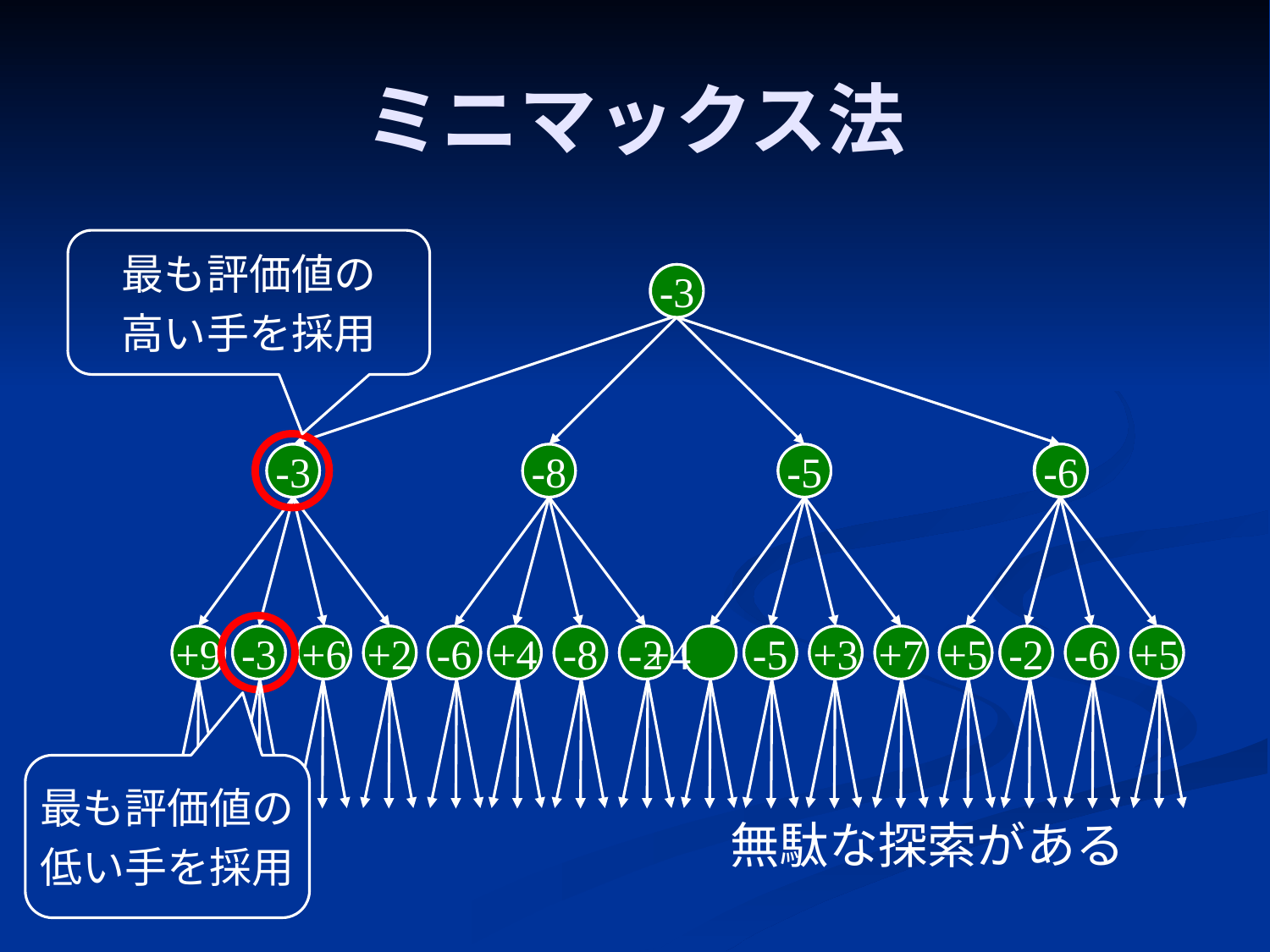

# ミニマックス法
最も評価値の
高い手を採用

-3

-6

-3

-8

-5

+9
-3
+6
+2

-6
+4
-8
-2

+4
-5
+3
+7

+5
-2
-6
+5

最も評価値の
低い手を採用
無駄な探索がある